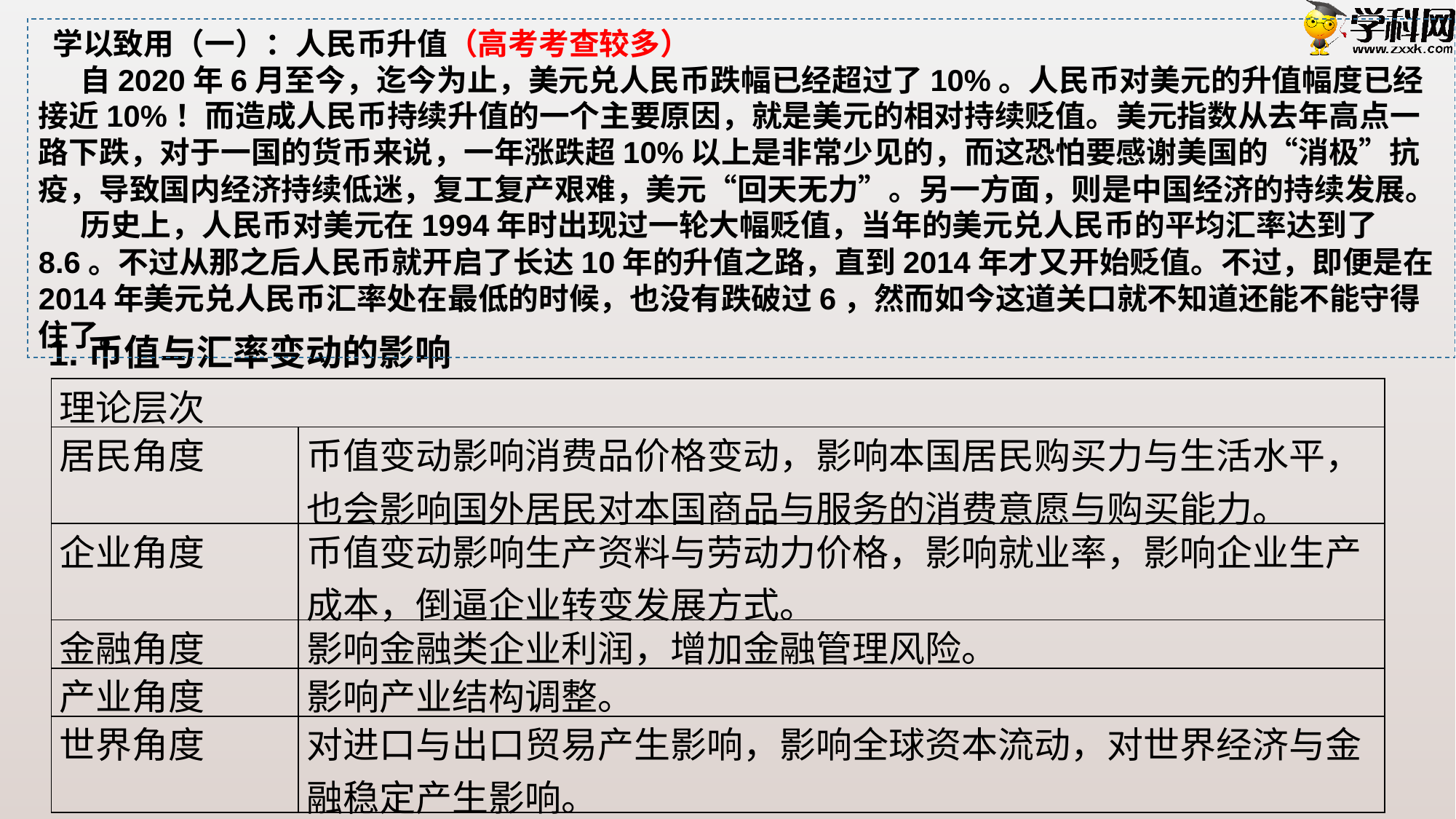

学以致用（一）：人民币升值（高考考查较多）
     自2020年6月至今，迄今为止，美元兑人民币跌幅已经超过了10%。人民币对美元的升值幅度已经接近10%！而造成人民币持续升值的一个主要原因，就是美元的相对持续贬值。美元指数从去年高点一路下跌，对于一国的货币来说，一年涨跌超10%以上是非常少见的，而这恐怕要感谢美国的“消极”抗疫，导致国内经济持续低迷，复工复产艰难，美元“回天无力”。另一方面，则是中国经济的持续发展。
     历史上，人民币对美元在1994年时出现过一轮大幅贬值，当年的美元兑人民币的平均汇率达到了8.6。不过从那之后人民币就开启了长达10年的升值之路，直到2014年才又开始贬值。不过，即便是在2014年美元兑人民币汇率处在最低的时候，也没有跌破过6，然而如今这道关口就不知道还能不能守得住了。
1.币值与汇率变动的影响
| 理论层次 |  |
| --- | --- |
| 居民角度 | 币值变动影响消费品价格变动，影响本国居民购买力与生活水平，也会影响国外居民对本国商品与服务的消费意愿与购买能力。 |
| 企业角度 | 币值变动影响生产资料与劳动力价格，影响就业率，影响企业生产成本，倒逼企业转变发展方式。 |
| 金融角度 | 影响金融类企业利润，增加金融管理风险。 |
| 产业角度 | 影响产业结构调整。 |
| 世界角度 | 对进口与出口贸易产生影响，影响全球资本流动，对世界经济与金融稳定产生影响。 |